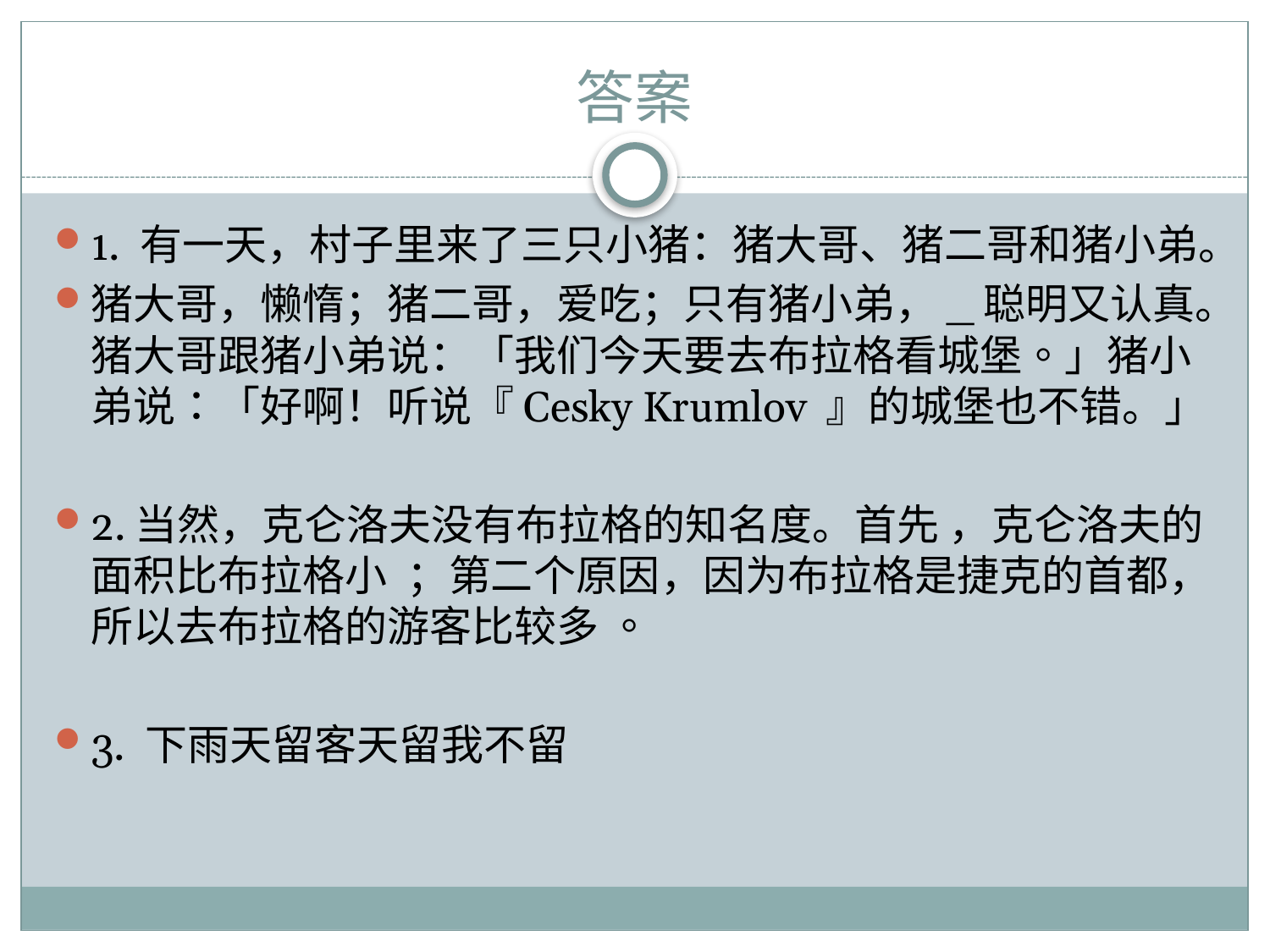

# 答案
1. 有一天，村子里来了三只小猪：猪大哥、猪二哥和猪小弟。
猪大哥，懒惰；猪二哥，爱吃；只有猪小弟，_聪明又认真。猪大哥跟猪小弟说：「我们今天要去布拉格看城堡。」猪小弟说：「好啊！听说『Cesky Krumlov 』的城堡也不错。」

2.当然，克仑洛夫没有布拉格的知名度。首先 ，克仑洛夫的面积比布拉格小  ；第二个原因，因为布拉格是捷克的首都，所以去布拉格的游客比较多 。

3. 下雨天留客天留我不留